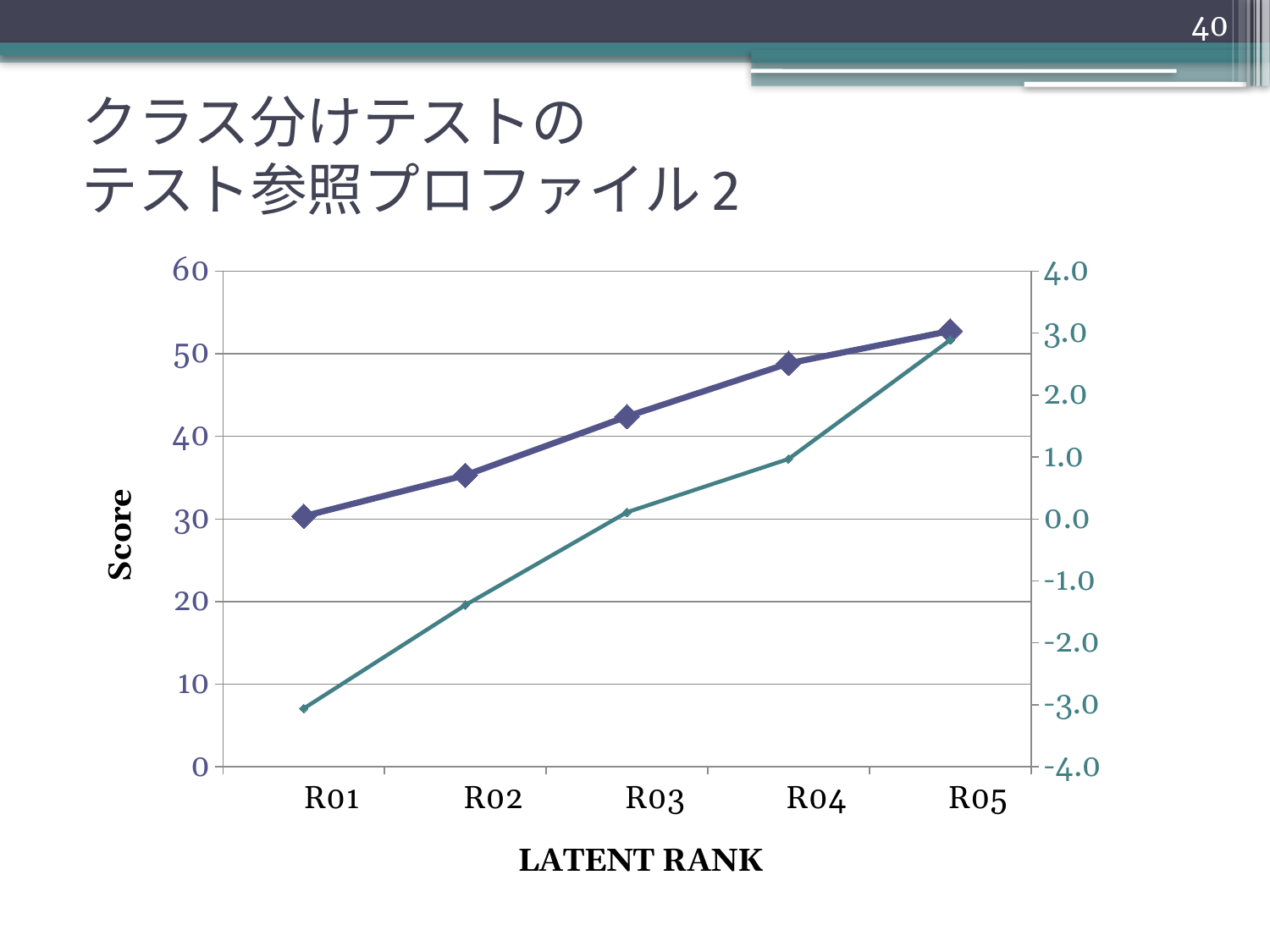

40
# クラス分けテストの テスト参照プロファイル2

### Chart

| Category |  | 1PLOM |
|---|---|---|
|        R01 | 30.335440000000002 | -3.06 |
|        R02 | 35.29732000000001 | -1.3900000000000001 |
|        R03 | 42.40705 | 0.11 |
|        R04 | 48.847970000000004 | 0.9700000000000002 |
|        R05 | 52.76947000000001 | 2.8899999999999997 |